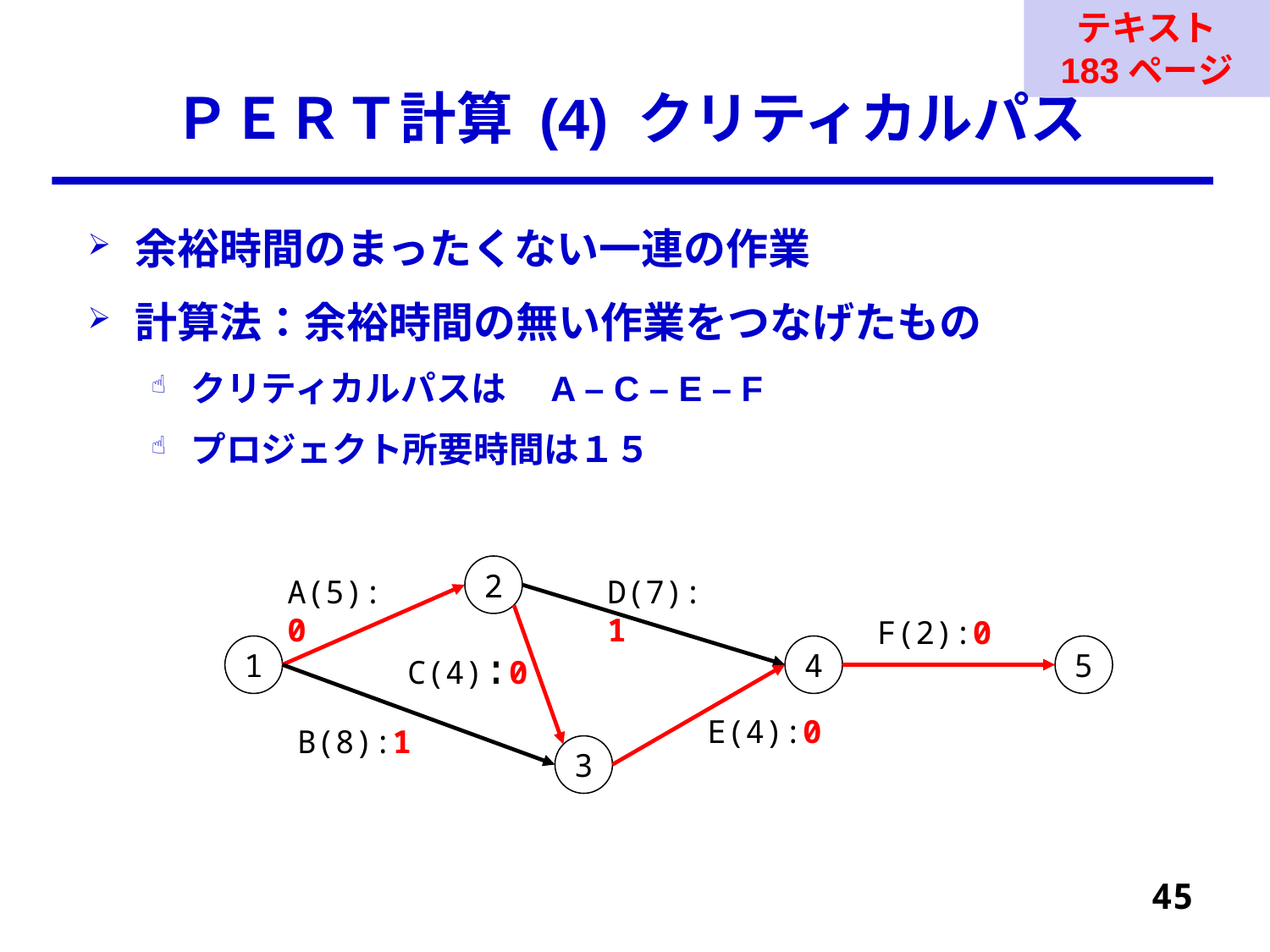

テキスト
183ページ
# ＰＥＲＴ計算 (4) クリティカルパス
余裕時間のまったくない一連の作業
計算法：余裕時間の無い作業をつなげたもの
クリティカルパスは　A – C – E – F
プロジェクト所要時間は１５
2
A(5):0
D(7):1
F(2):0
C(4):0
1
4
5
E(4):0
B(8):1
3
45